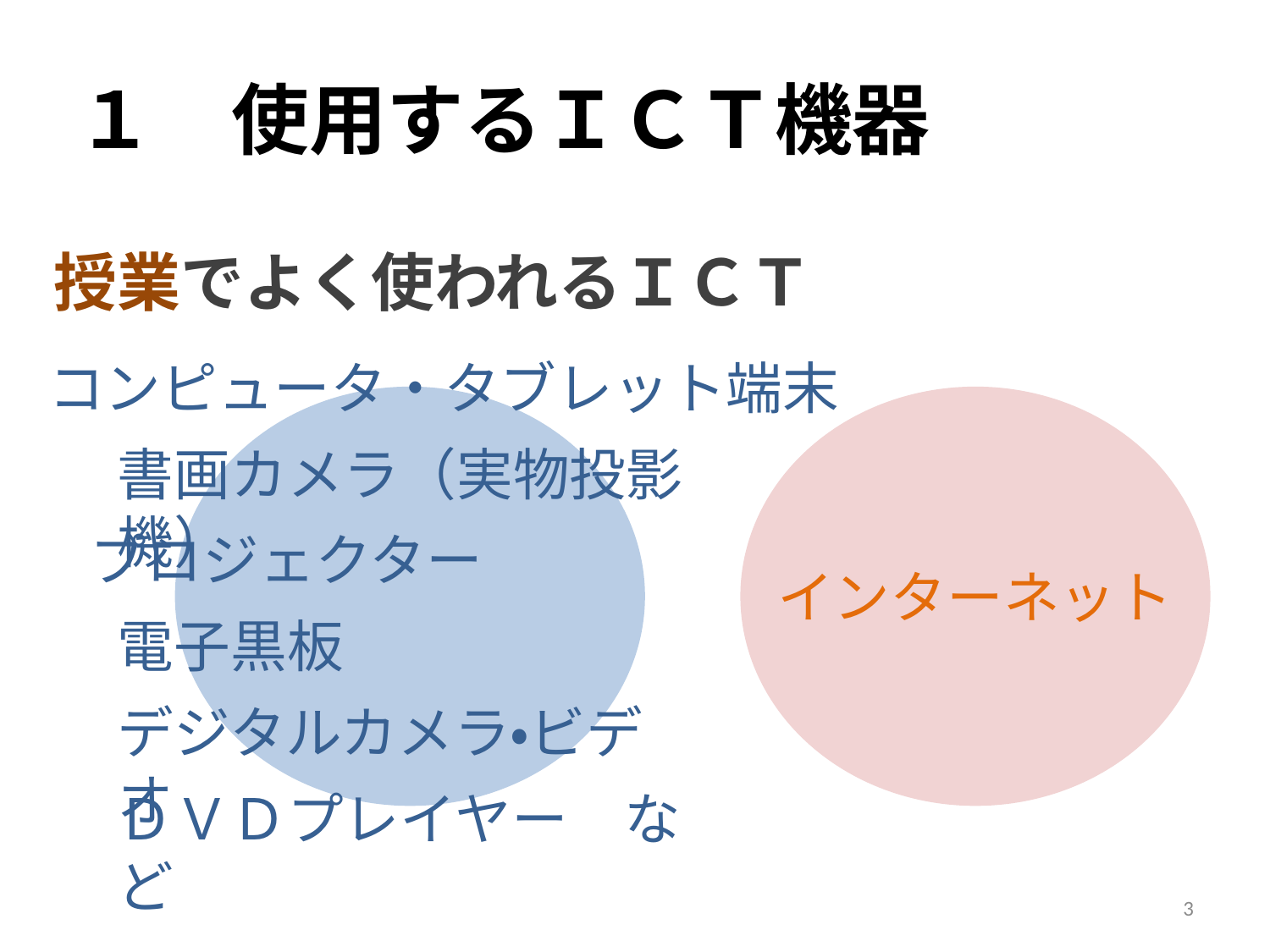

# １　使用するＩＣＴ機器
授業でよく使われるＩＣＴ
コンピュータ・タブレット端末

書画カメラ（実物投影機）
プロジェクター
インターネット
電子黒板
デジタルカメラ・ビデオ
ＤＶＤプレイヤー　など
3